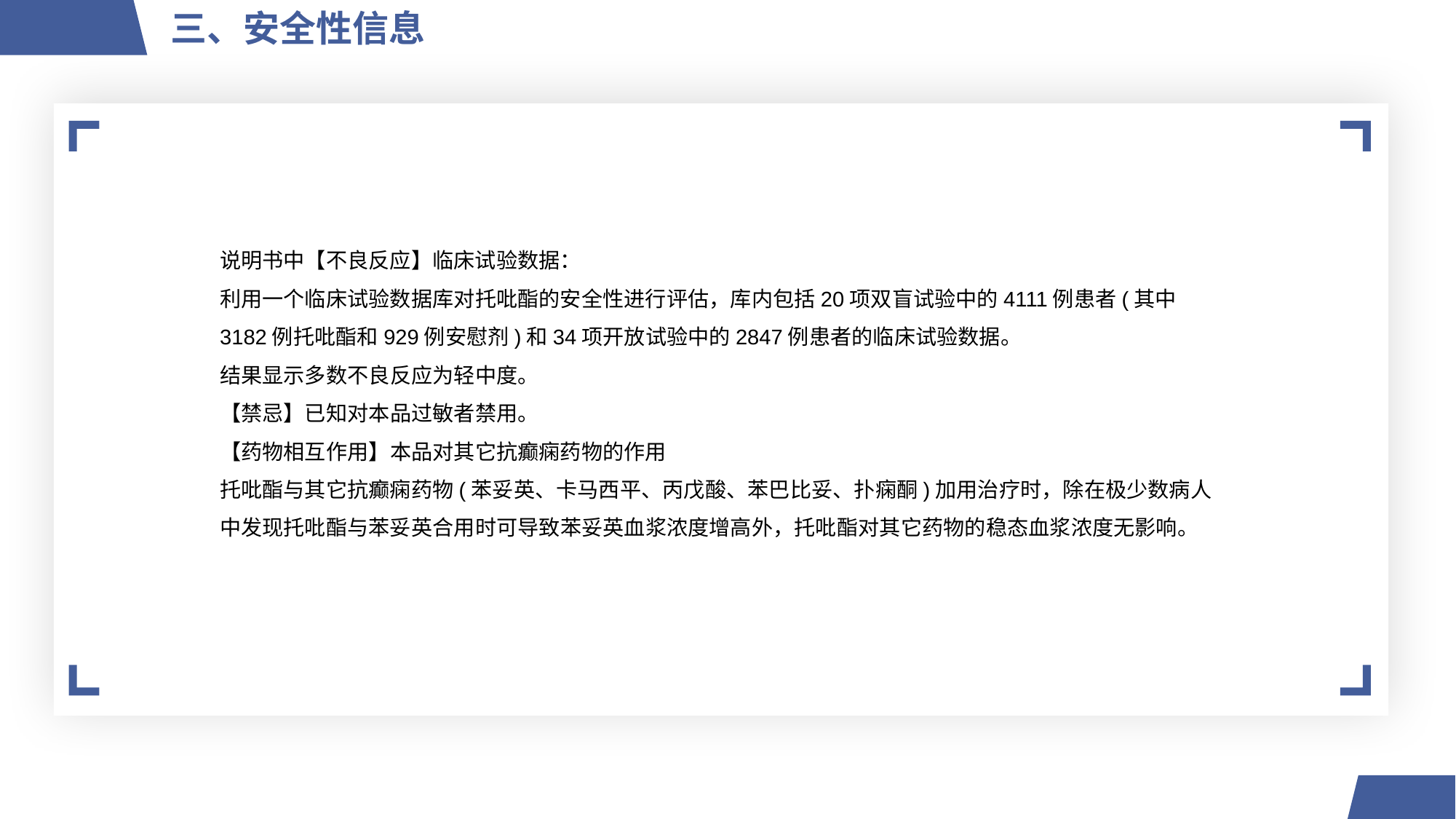

三、安全性信息

说明书中【不良反应】临床试验数据：
利用一个临床试验数据库对托吡酯的安全性进行评估，库内包括20项双盲试验中的4111例患者(其中3182例托吡酯和929例安慰剂)和34项开放试验中的2847例患者的临床试验数据。
结果显示多数不良反应为轻中度。
【禁忌】已知对本品过敏者禁用。
【药物相互作用】本品对其它抗癫痫药物的作用
托吡酯与其它抗癫痫药物(苯妥英、卡马西平、丙戊酸、苯巴比妥、扑痫酮)加用治疗时，除在极少数病人中发现托吡酯与苯妥英合用时可导致苯妥英血浆浓度增高外，托吡酯对其它药物的稳态血浆浓度无影响。